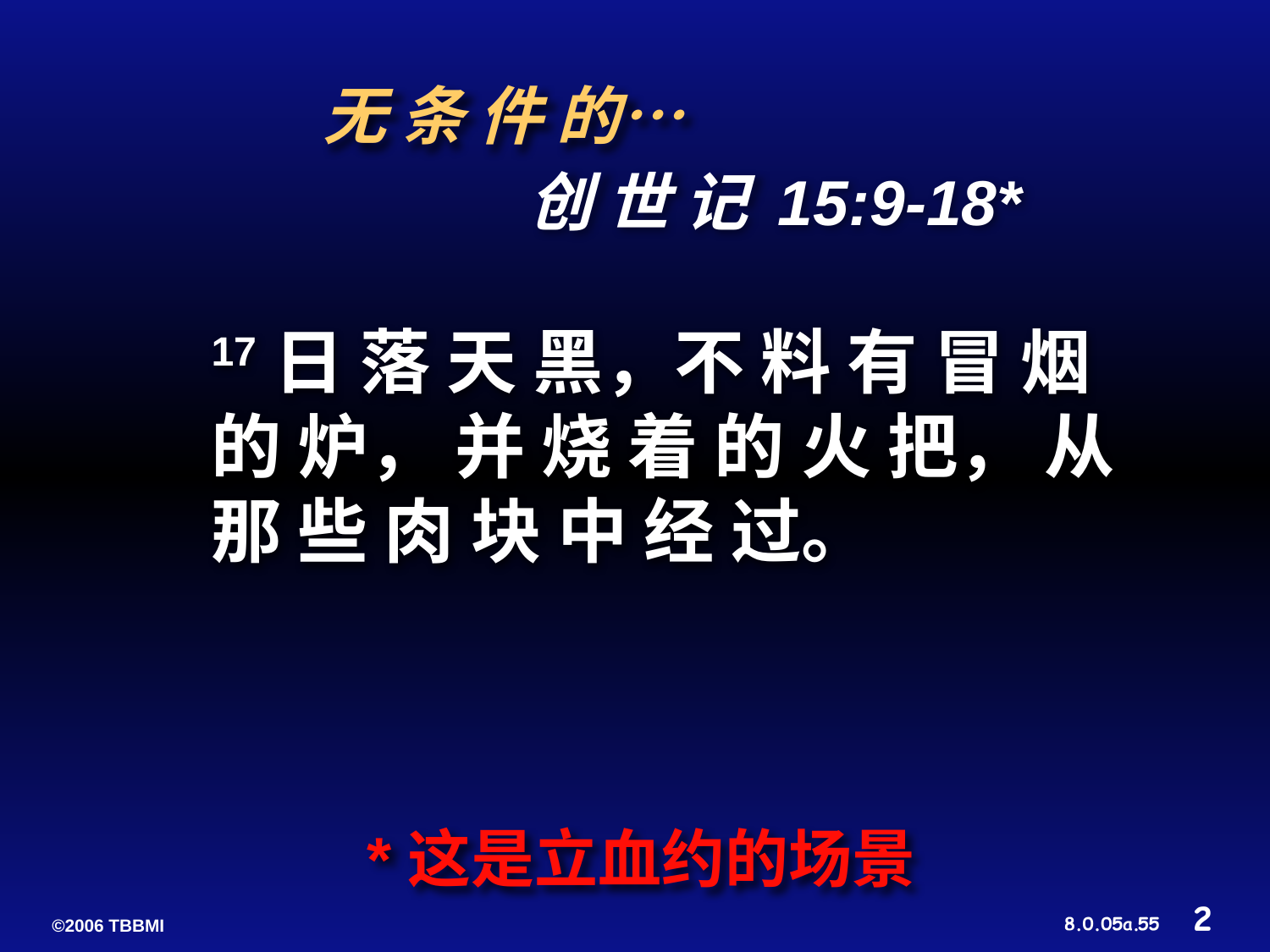

无 条 件 的…
创 世 记 15:9-18*
17日 落 天 黑，不 料 有 冒 烟 的 炉， 并 烧 着 的 火 把， 从 那 些 肉 块 中 经 过。
*这是立血约的场景
2
55